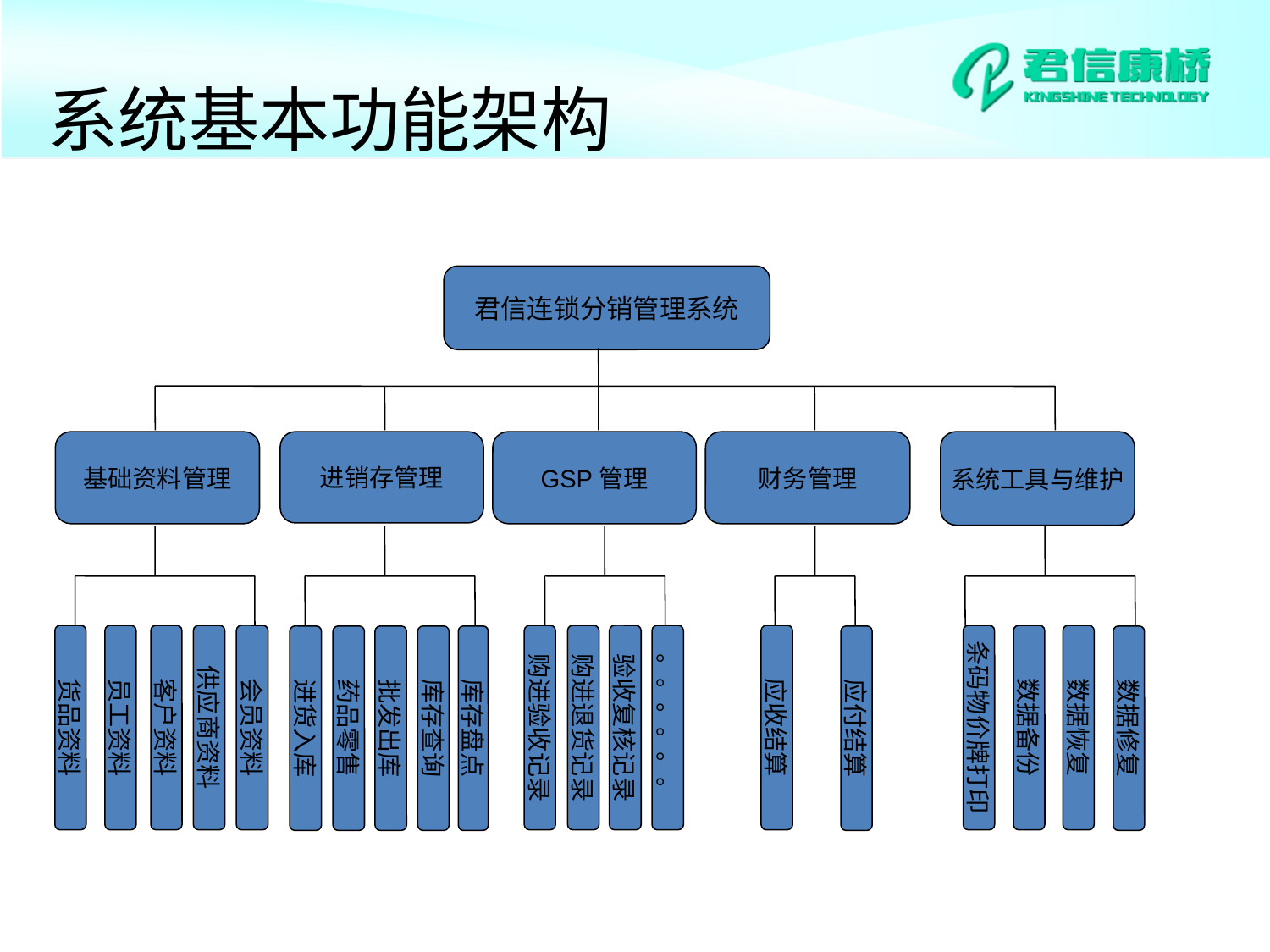

# 系统基本功能架构

君信连锁分销管理系统

基础资料管理
进销存管理
GSP管理
财务管理
系统工具与维护

货品资料
员工资料
客户资料
供应商资料
会员资料
购进验收记录
购进退货记录
验收复核记录
。。。。。。
应收结算
条码物价牌打印
数据备份
数据恢复
进货入库
药品零售
批发出库
库存查询
库存盘点
应付结算
数据修复